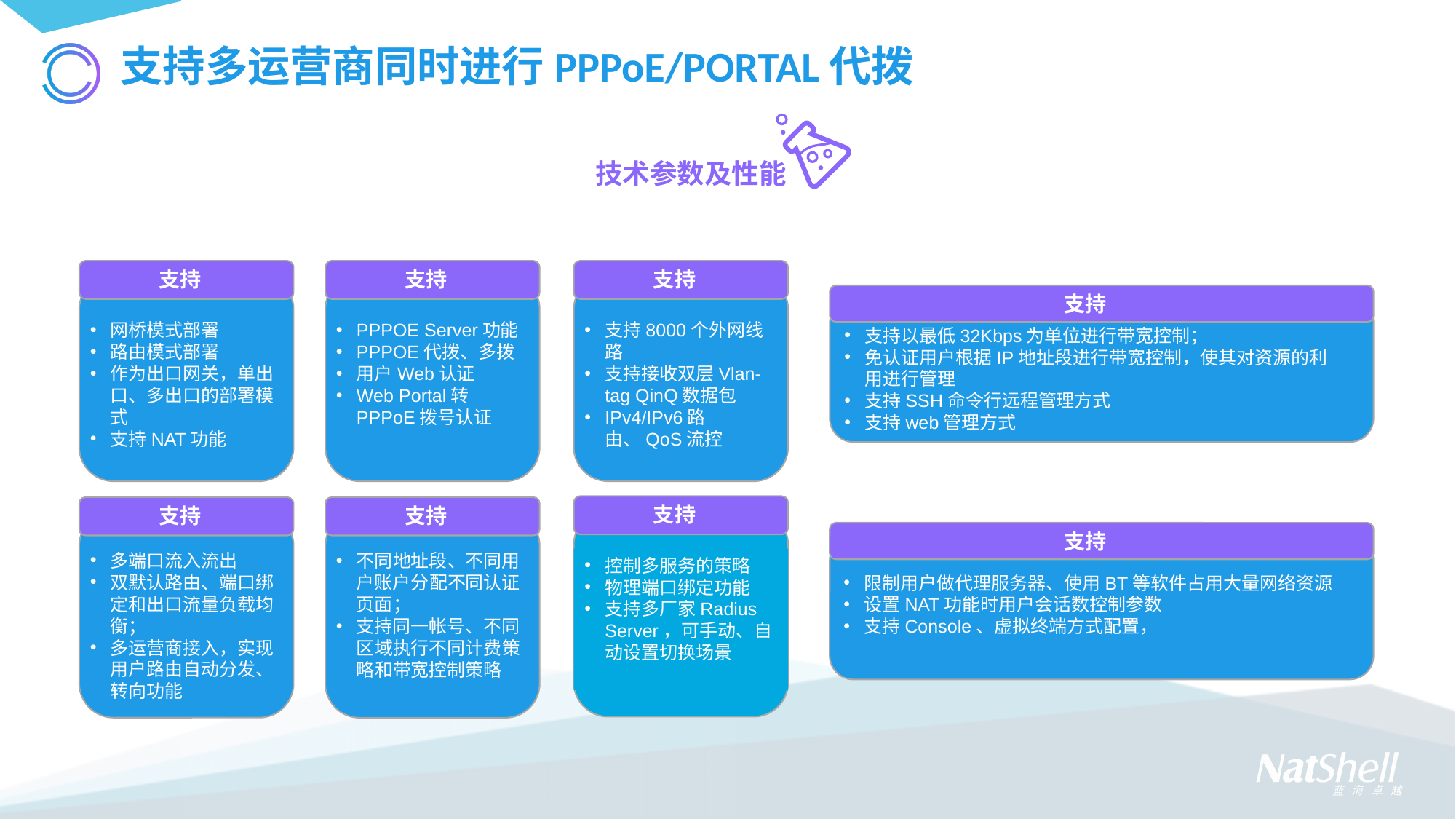

# 支持多运营商同时进行PPPoE/PORTAL代拨

技术参数及性能

支持

网桥模式部署
路由模式部署
作为出口网关，单出口、多出口的部署模式
支持NAT功能

支持

PPPOE Server功能
PPPOE代拨、多拨
用户Web认证
Web Portal转PPPoE拨号认证

支持

支持8000个外网线路
支持接收双层Vlan-tag QinQ数据包
IPv4/IPv6路由、QoS流控

支持

支持以最低32Kbps为单位进行带宽控制；
免认证用户根据IP地址段进行带宽控制，使其对资源的利用进行管理
支持SSH命令行远程管理方式
支持web管理方式

支持

控制多服务的策略
物理端口绑定功能
支持多厂家Radius Server，可手动、自动设置切换场景

支持

多端口流入流出
双默认路由、端口绑定和出口流量负载均衡；
多运营商接入，实现用户路由自动分发、转向功能

支持

不同地址段、不同用户账户分配不同认证页面；
支持同一帐号、不同区域执行不同计费策略和带宽控制策略

支持

限制用户做代理服务器、使用BT等软件占用大量网络资源
设置NAT功能时用户会话数控制参数
支持Console、虚拟终端方式配置，